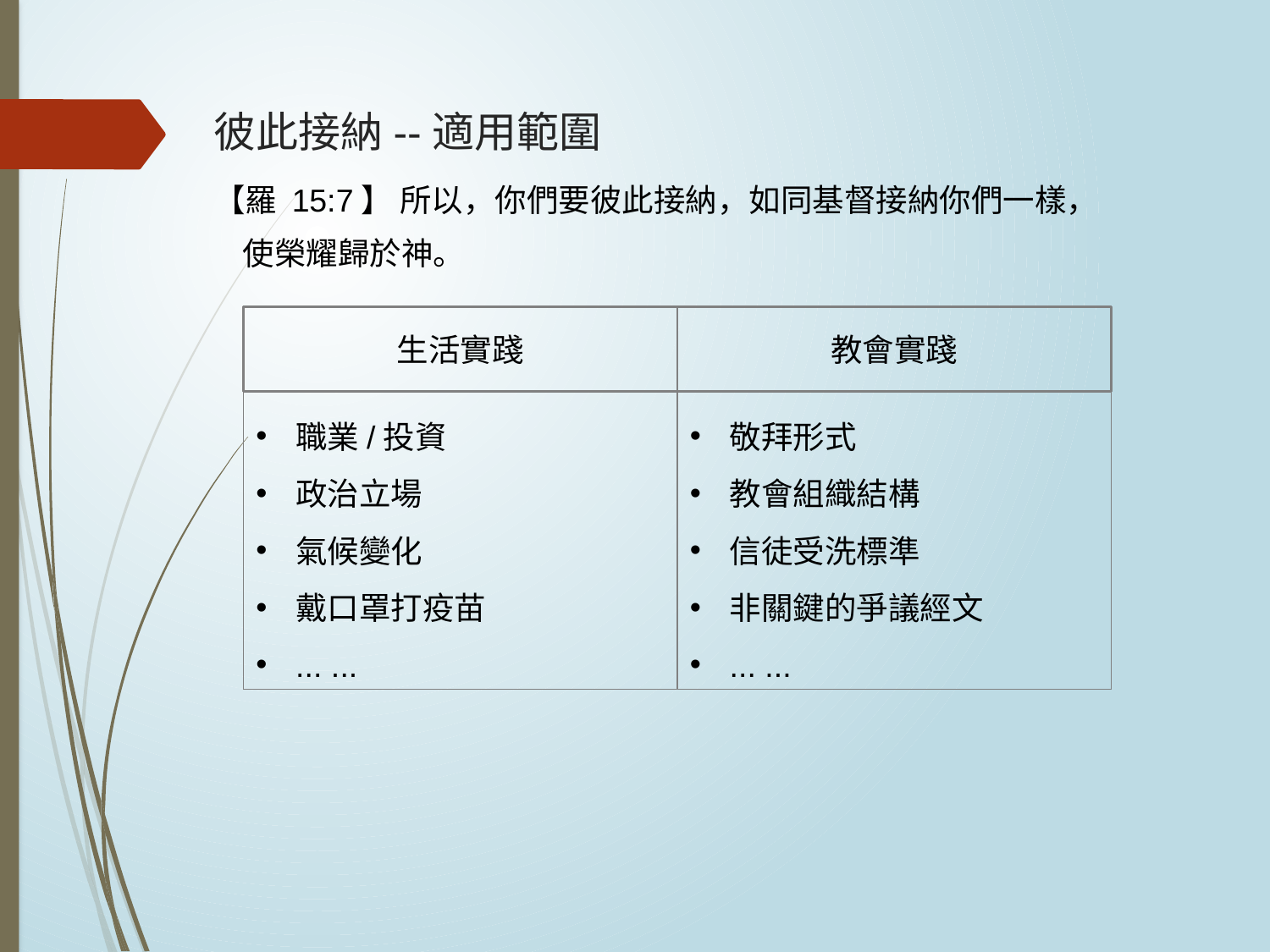

# 彼此接納--適用範圍
【羅 15:7】 所以，你們要彼此接納，如同基督接納你們一樣，
   使榮耀歸於神。
生活實踐
教會實踐
職業/投資
政治立場
氣候變化
戴口罩打疫苗
... ...
敬拜形式
教會組織結構
信徒受洗標準
非關鍵的爭議經文
... ...